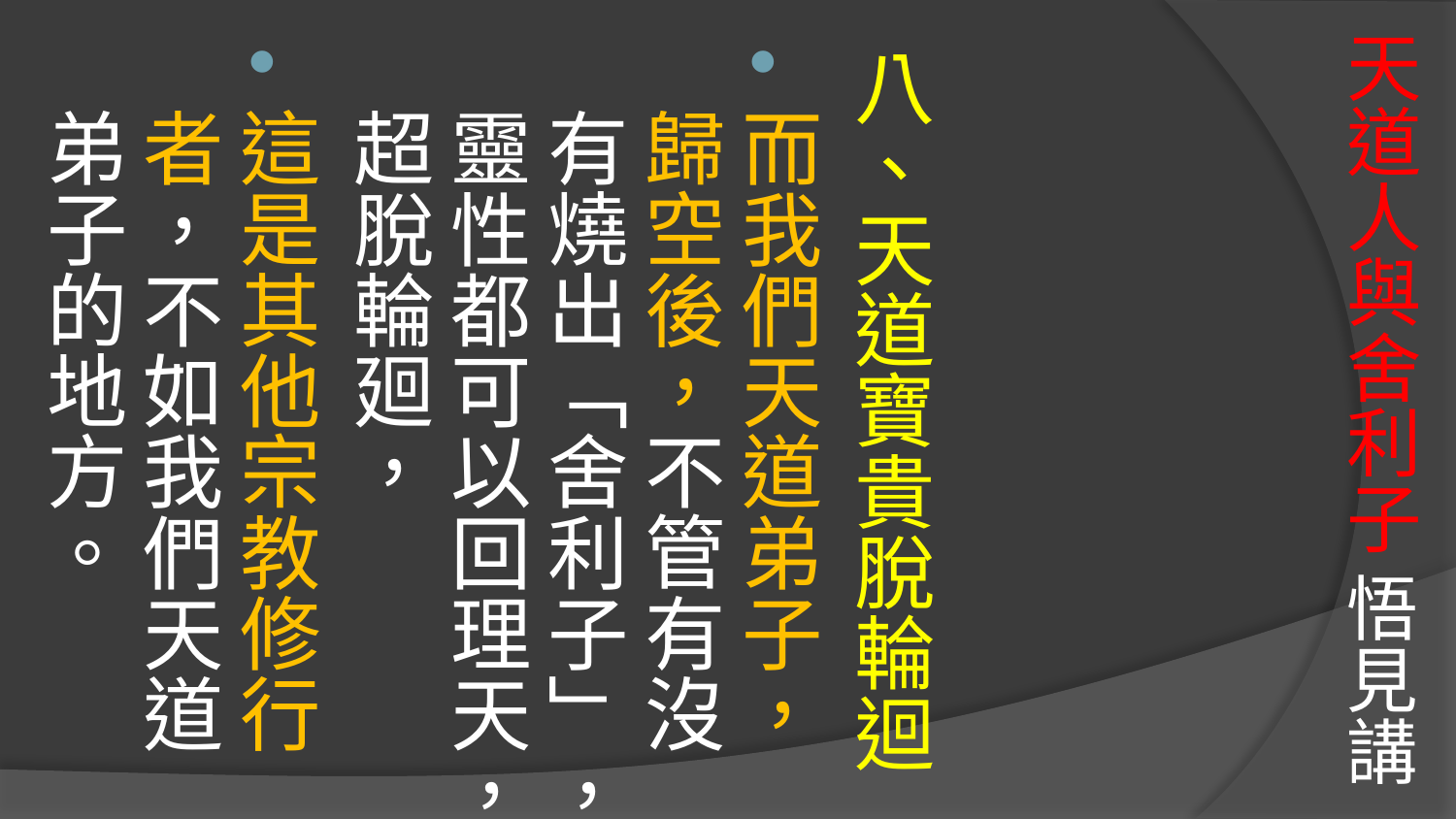

# 天道人與舍利子 悟見講
八、天道寶貴脫輪迴
而我們天道弟子，歸空後，不管有沒有燒出「舍利子」，靈性都可以回理天，超脫輪廻，
這是其他宗教修行者，不如我們天道弟子的地方。